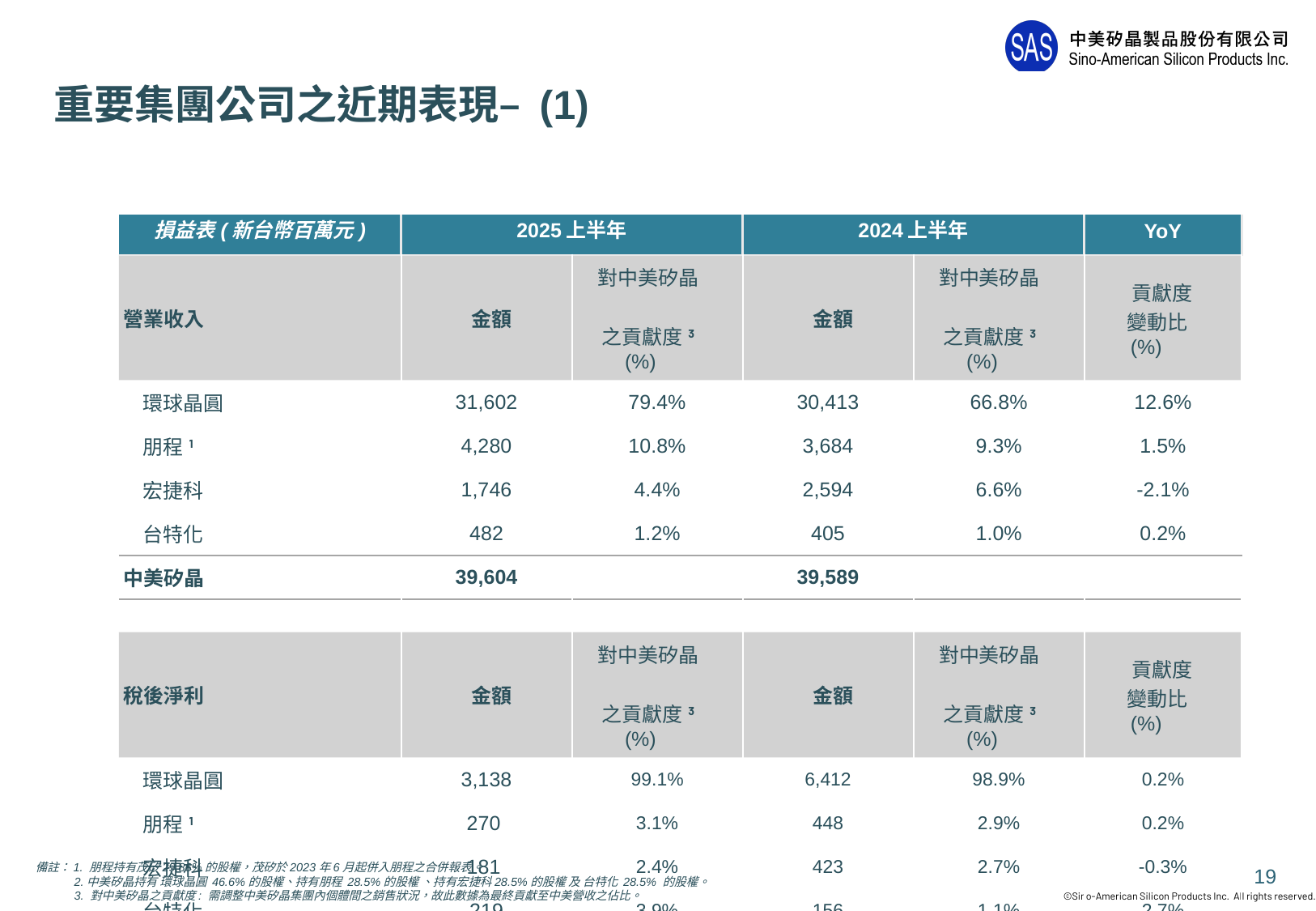

# 重要集團公司之近期表現– (1)
| 損益表(新台幣百萬元) | 2025上半年 |  | 2024上半年 |  | YoY |
| --- | --- | --- | --- | --- | --- |
| 營業收入 | 金額 | 對中美矽晶 之貢獻度3 (%) | 金額 | 對中美矽晶 之貢獻度3 (%) | 貢獻度 變動比(%) |
| 環球晶圓 | 31,602 | 79.4% | 30,413 | 66.8% | 12.6% |
| 朋程1 | 4,280 | 10.8% | 3,684 | 9.3% | 1.5% |
| 宏捷科 | 1,746 | 4.4% | 2,594 | 6.6% | -2.1% |
| 台特化 | 482 | 1.2% | 405 | 1.0% | 0.2% |
| 中美矽晶 | 39,604 |  | 39,589 |  |  |
|  |  |  |  |  |  |
| 稅後淨利 | 金額 | 對中美矽晶 之貢獻度3 (%) | 金額 | 對中美矽晶 之貢獻度3 (%) | 貢獻度 變動比(%) |
| 環球晶圓 | 3,138 | 99.1% | 6,412 | 98.9% | 0.2% |
| 朋程1 | 270 | 3.1% | 448 | 2.9% | 0.2% |
| 宏捷科 | 181 | 2.4% | 423 | 2.7% | -0.3% |
| 台特化 | 219 | 3.9% | 156 | 1.1% | 2.7% |
| 中美矽晶 | 3,526 |  | 7,497 |  |  |
| 中美矽晶-歸屬於母公司淨利2 | 1,453 |  | 3,548 |  |  |
備註：1. 朋程持有茂矽29.86%的股權，茂矽於2023年6月起併入朋程之合併報表。
            2.中美矽晶持有 環球晶圓 46.6%的股權、持有朋程 28.5%的股權 、持有宏捷科28.5%的股權 及 台特化 28.5% 的股權。
            3. 對中美矽晶之貢獻度: 需調整中美矽晶集團內個體間之銷售狀況，故此數據為最終貢獻至中美營收之佔比。
19